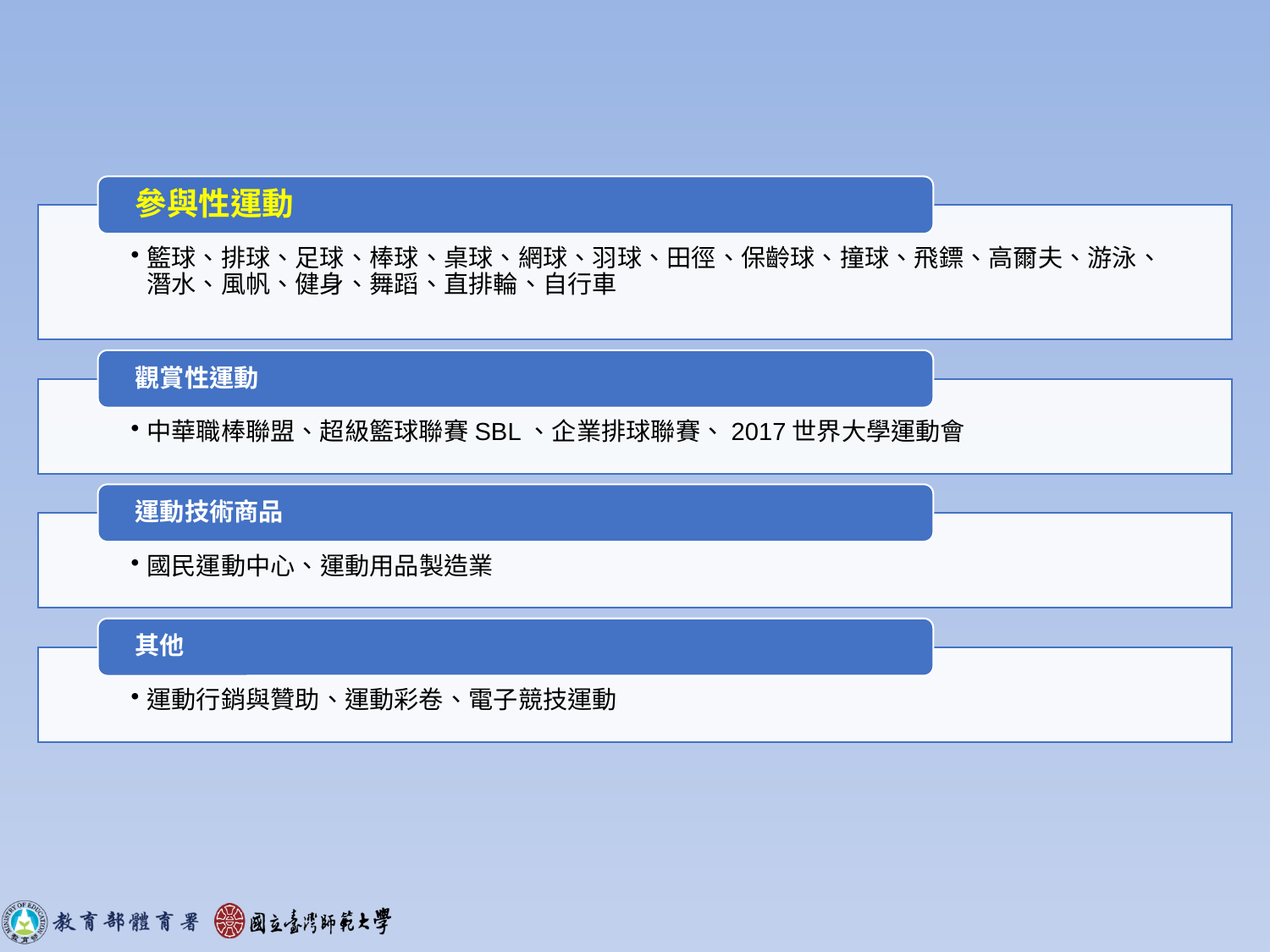

籃球、排球、足球、棒球、桌球、網球、羽球、田徑、保齡球、撞球、飛鏢、高爾夫、游泳、潛水、風帆、健身、舞蹈、直排輪、自行車
參與性運動
中華職棒聯盟、超級籃球聯賽SBL、企業排球聯賽、2017世界大學運動會
觀賞性運動
國民運動中心、運動用品製造業
運動技術商品
運動行銷與贊助、運動彩卷、電子競技運動
其他